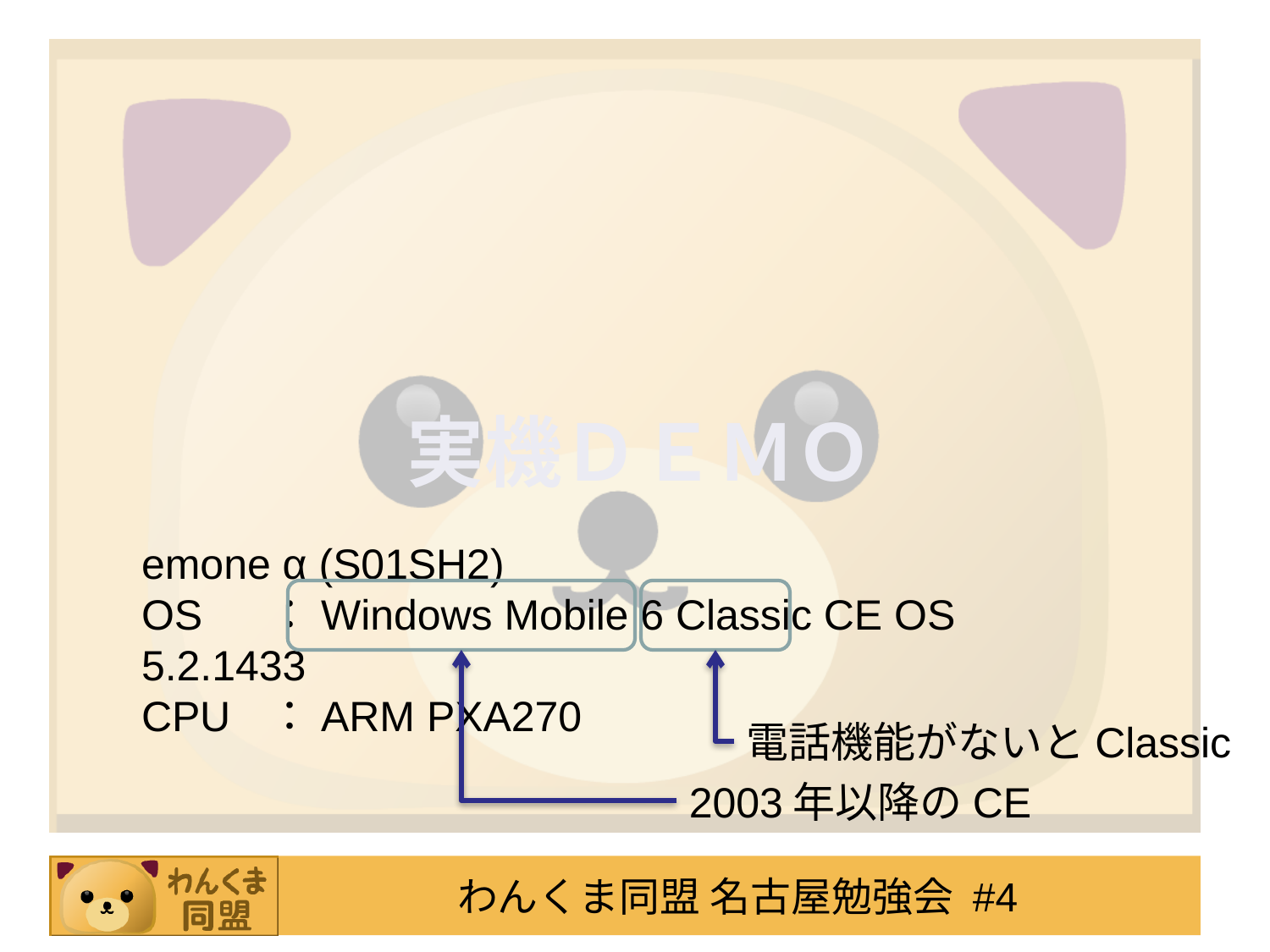

実機ＤＥＭＯ

emone α (S01SH2)
OS	：Windows Mobile 6 Classic CE OS 5.2.1433
CPU	：ARM PXA270

電話機能がないとClassic
2003年以降のCE